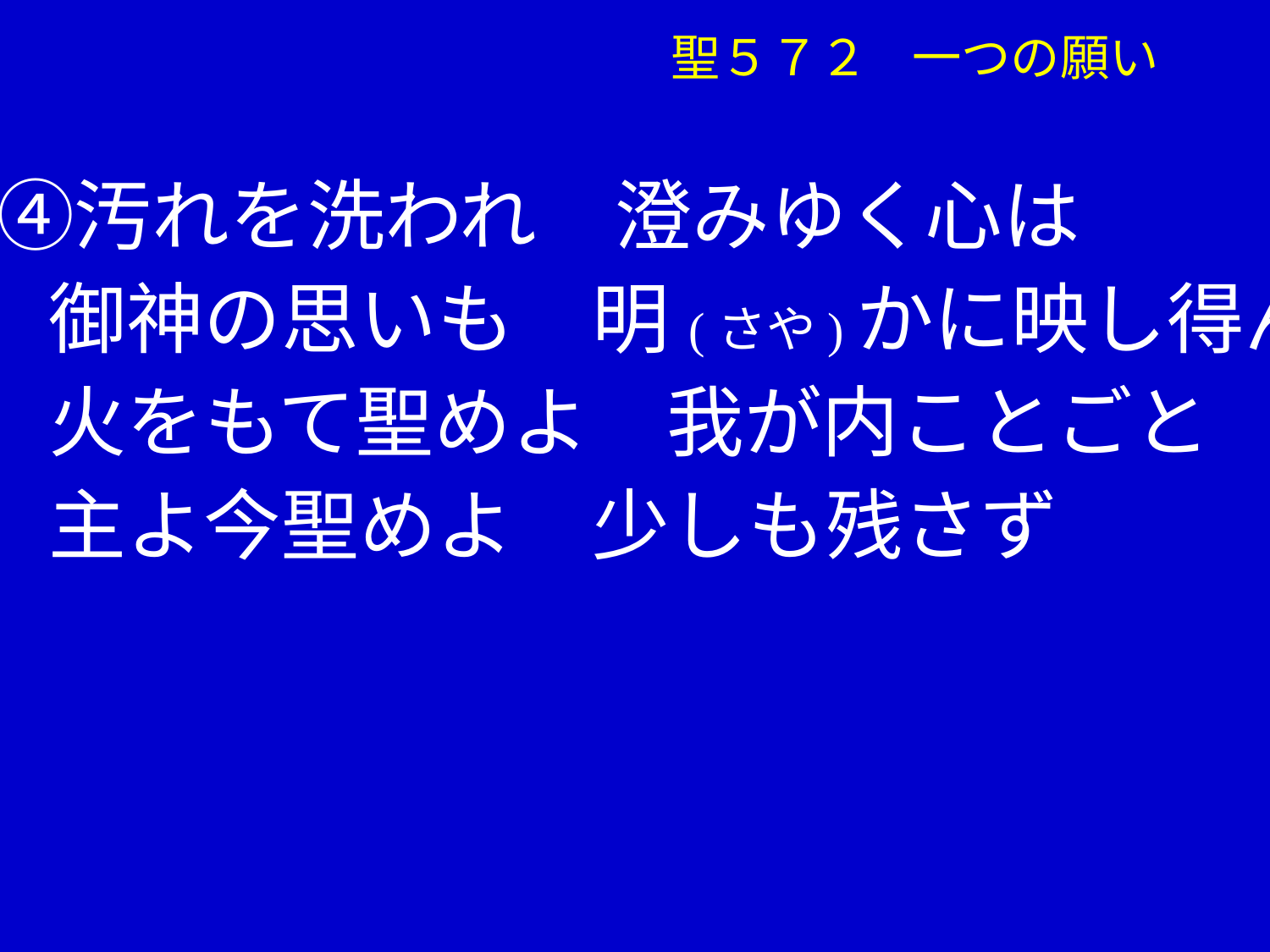

聖５７２    一つの願い
　④汚れを洗われ　澄みゆく心は
　   御神の思いも　明(さや)かに映し得ん
　   火をもて聖めよ　我が内ことごと
　   主よ今聖めよ　少しも残さず